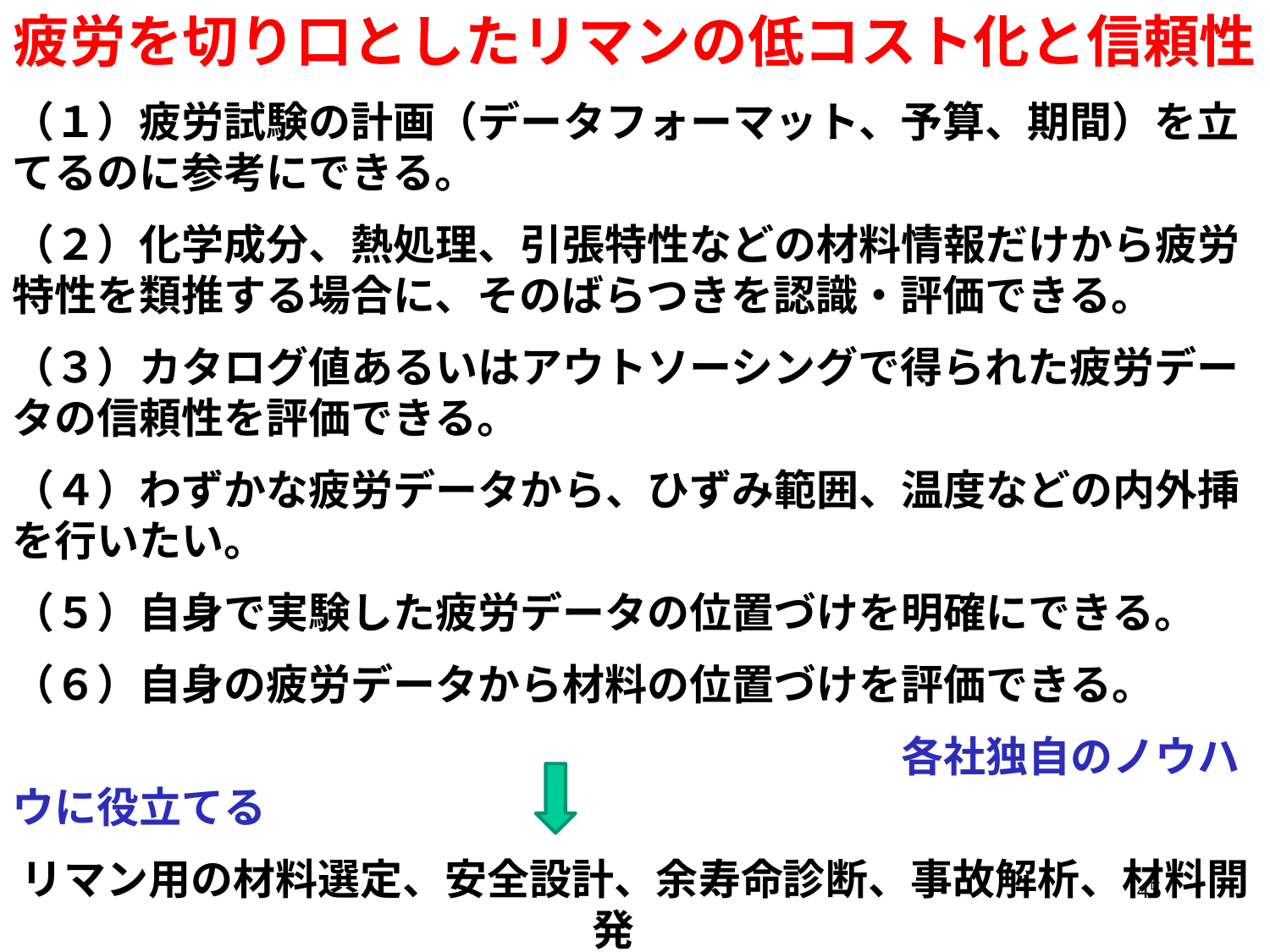

疲労を切り口としたリマンの低コスト化と信頼性
（１）疲労試験の計画（データフォーマット、予算、期間）を立てるのに参考にできる。
（２）化学成分、熱処理、引張特性などの材料情報だけから疲労特性を類推する場合に、そのばらつきを認識・評価できる。
（３）カタログ値あるいはアウトソーシングで得られた疲労データの信頼性を評価できる。
（４）わずかな疲労データから、ひずみ範囲、温度などの内外挿を行いたい。
（５）自身で実験した疲労データの位置づけを明確にできる。
（６）自身の疲労データから材料の位置づけを評価できる。
　　　　　　　　　　　　　　　　　　　　　各社独自のノウハウに役立てる
リマン用の材料選定、安全設計、余寿命診断、事故解析、材料開発

45